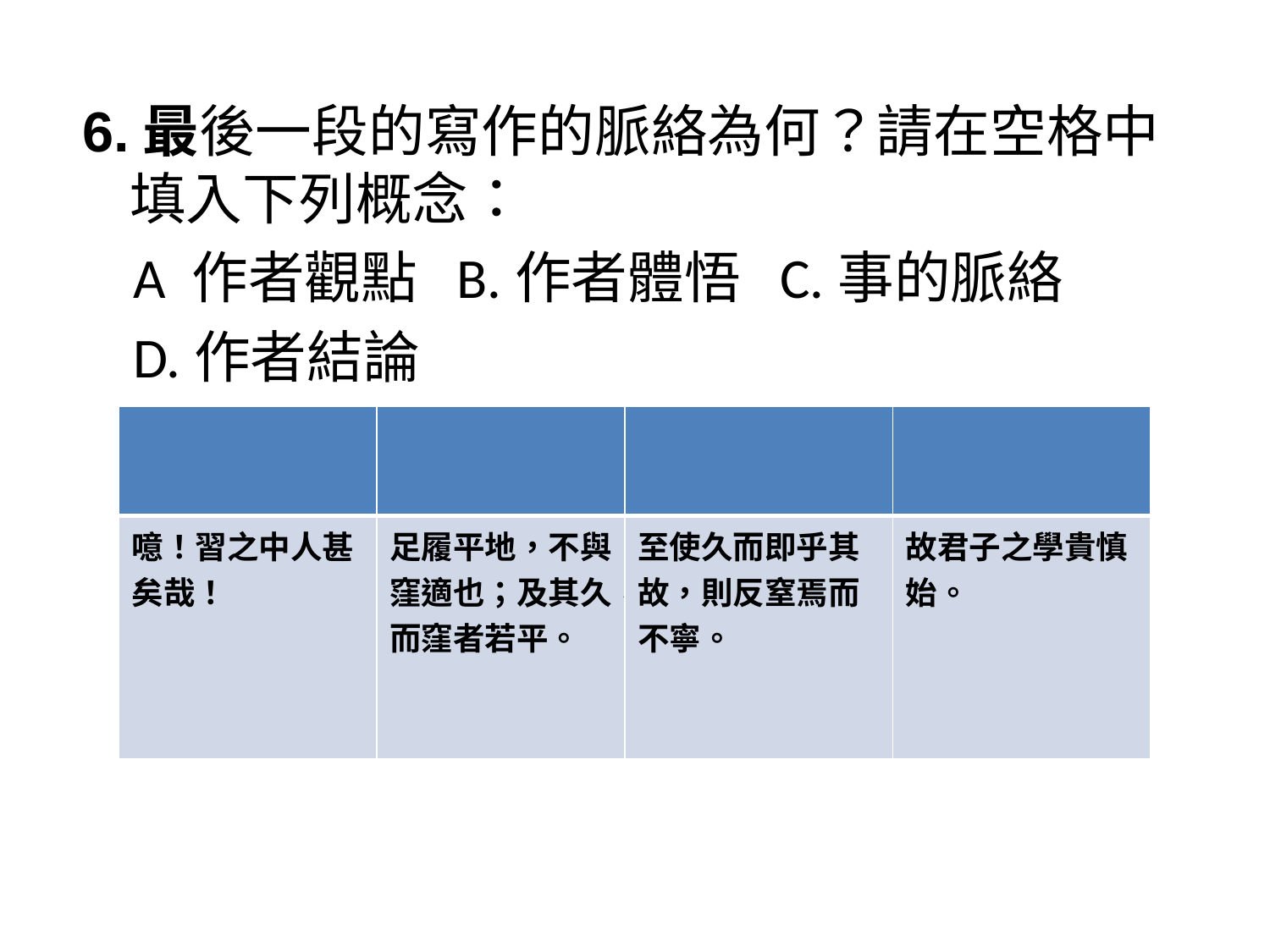

6.最後一段的寫作的脈絡為何？請在空格中填入下列概念：
    A 作者觀點  B.作者體悟  C.事的脈絡
    D.作者結論

|  |  |  |  |
| --- | --- | --- | --- |
| 噫！習之中人甚矣哉！ | 足履平地，不與窪適也；及其久，而窪者若平。 | 至使久而即乎其故，則反窒焉而不寧。 | 故君子之學貴慎始。 |